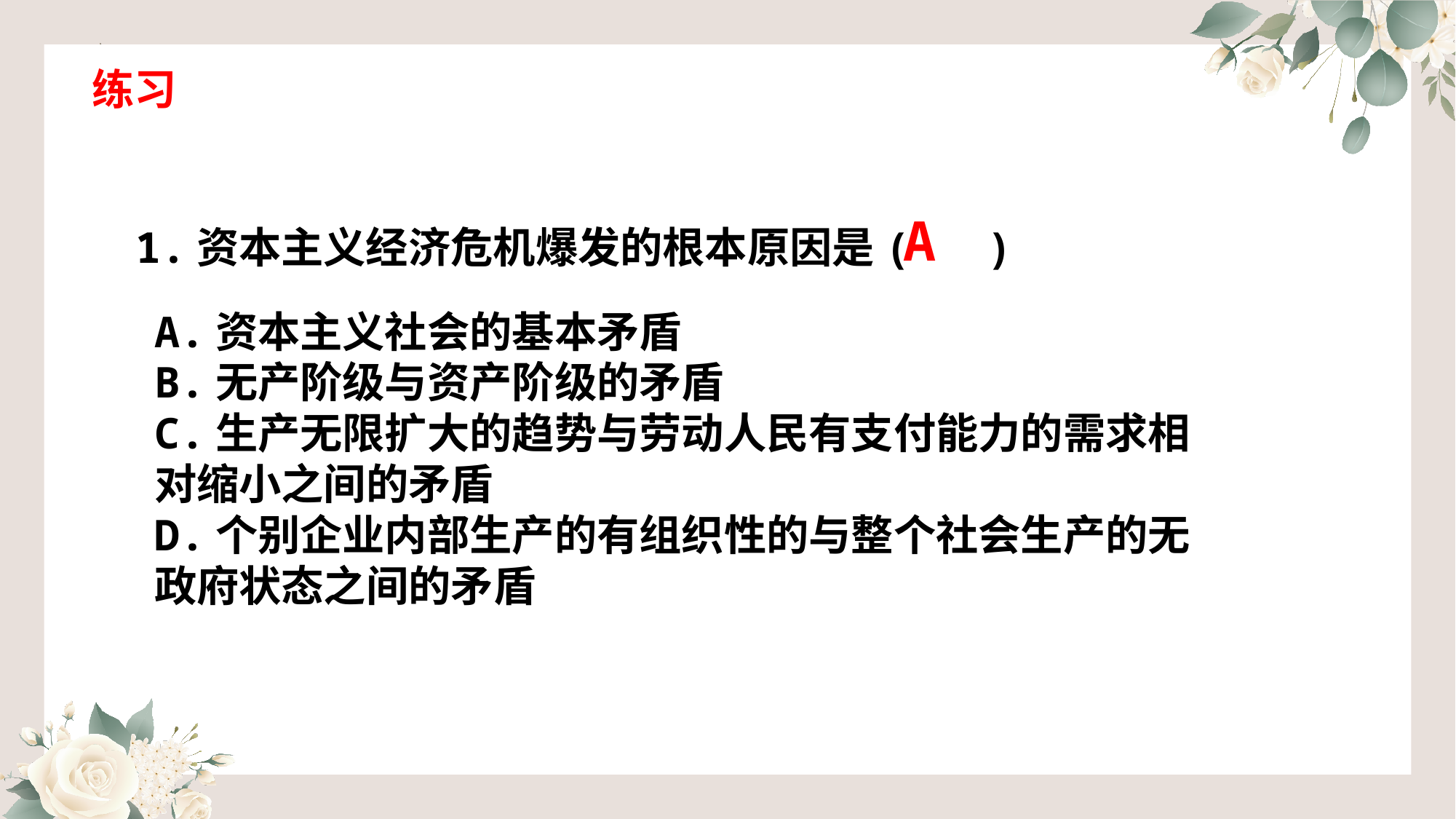

练习

1.资本主义经济危机爆发的根本原因是(   )
A
A.资本主义社会的基本矛盾
B.无产阶级与资产阶级的矛盾
C.生产无限扩大的趋势与劳动人民有支付能力的需求相对缩小之间的矛盾
D.个别企业内部生产的有组织性的与整个社会生产的无政府状态之间的矛盾